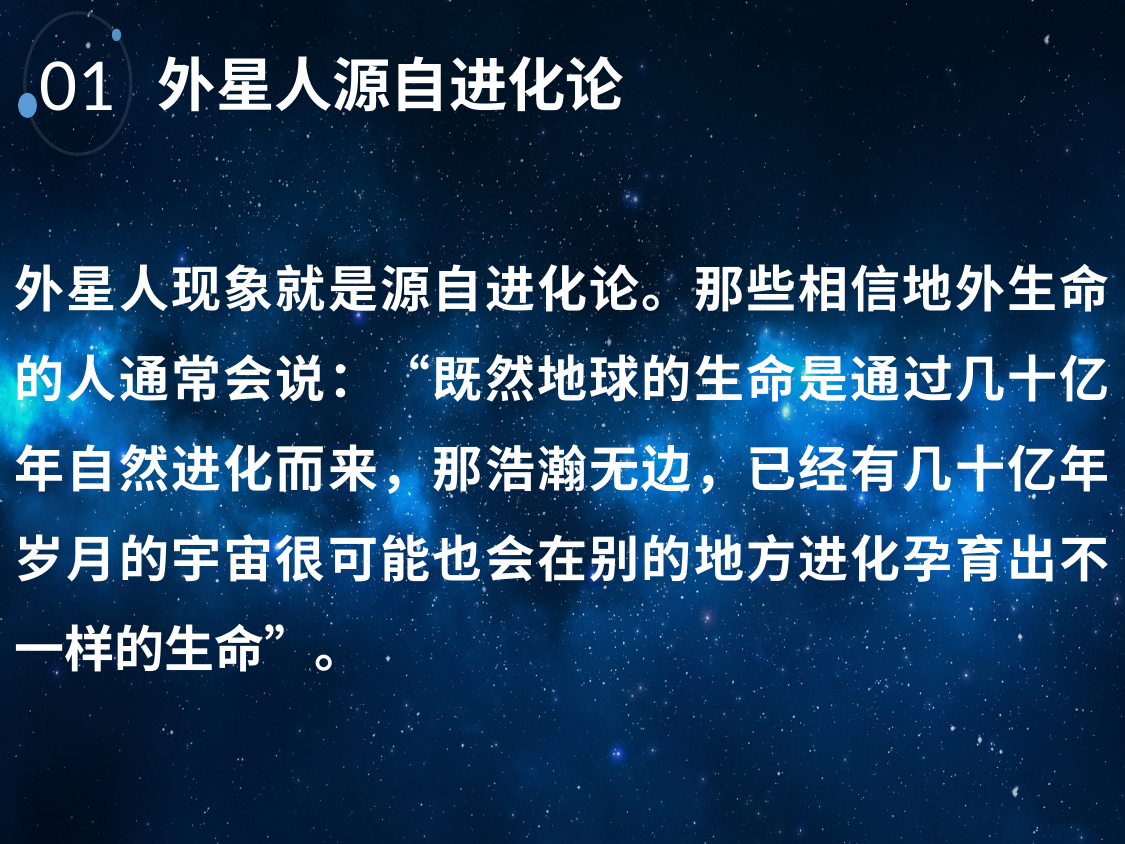

01
外星人源自进化论
外星人现象就是源自进化论。那些相信地外生命的人通常会说：“既然地球的生命是通过几十亿年自然进化而来，那浩瀚无边，已经有几十亿年岁月的宇宙很可能也会在别的地方进化孕育出不一样的生命”。